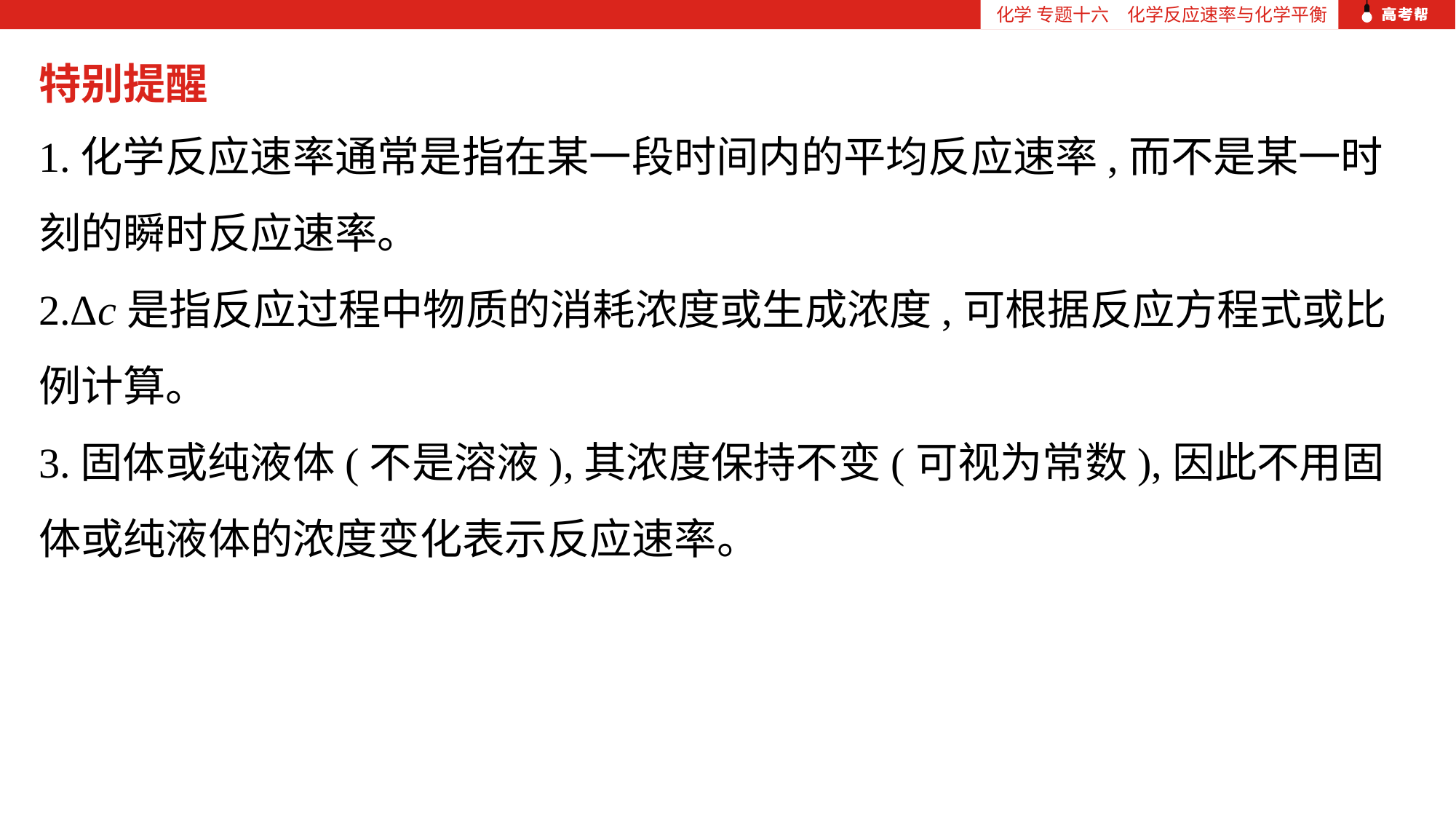

化学 专题十六　化学反应速率与化学平衡
特别提醒
1.化学反应速率通常是指在某一段时间内的平均反应速率,而不是某一时刻的瞬时反应速率。
2.Δc是指反应过程中物质的消耗浓度或生成浓度,可根据反应方程式或比例计算。
3.固体或纯液体(不是溶液),其浓度保持不变(可视为常数),因此不用固体或纯液体的浓度变化表示反应速率。